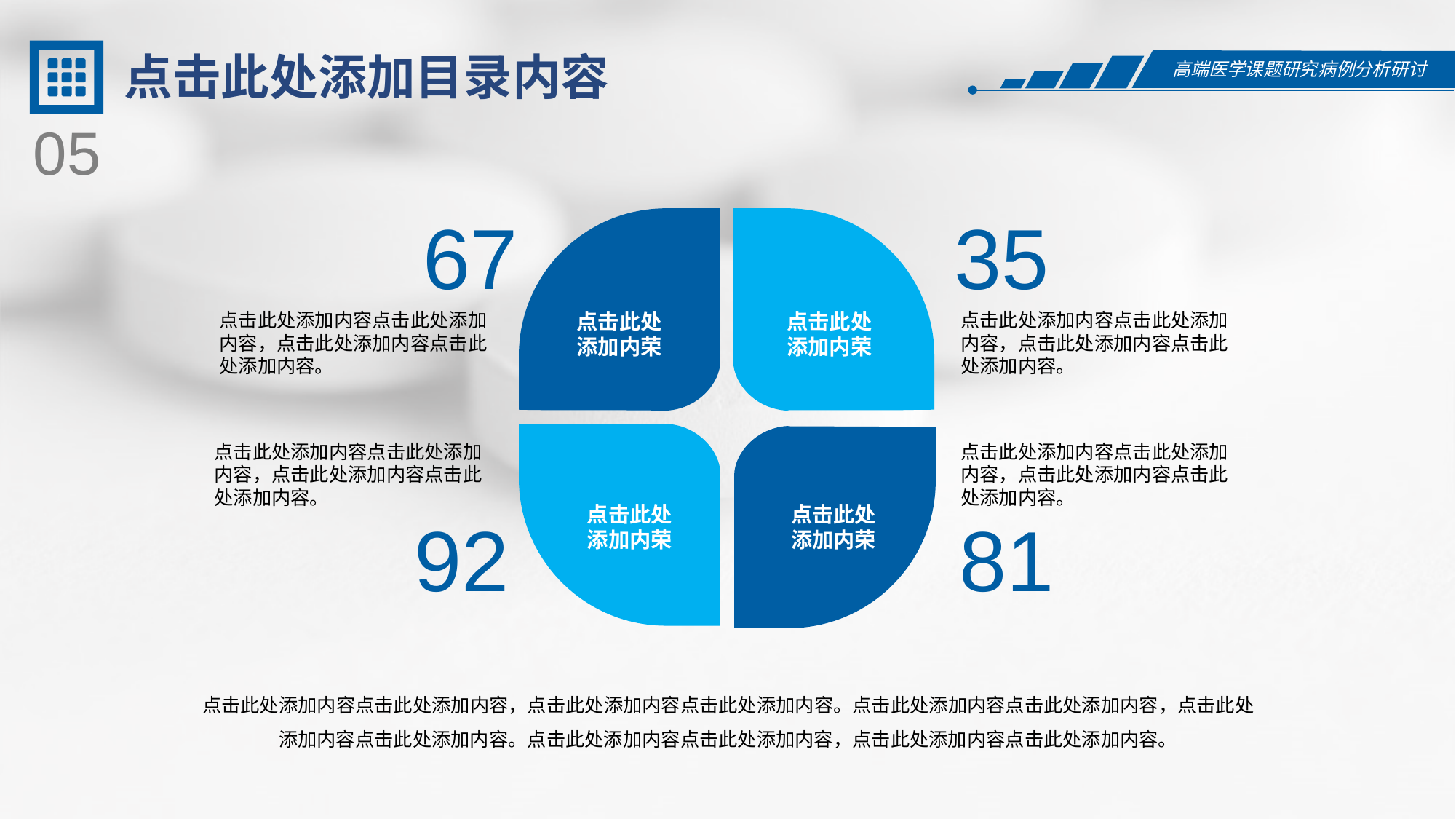

点击此处添加目录内容
05
67
35

点击此处添加内容点击此处添加内容，点击此处添加内容点击此处添加内容。
点击此处添加内容点击此处添加内容，点击此处添加内容点击此处添加内容。
点击此处
添加内荣
点击此处
添加内荣

点击此处添加内容点击此处添加内容，点击此处添加内容点击此处添加内容。
点击此处添加内容点击此处添加内容，点击此处添加内容点击此处添加内容。
点击此处
添加内荣
点击此处
添加内荣
92
81
点击此处添加内容点击此处添加内容，点击此处添加内容点击此处添加内容。点击此处添加内容点击此处添加内容，点击此处添加内容点击此处添加内容。点击此处添加内容点击此处添加内容，点击此处添加内容点击此处添加内容。
.